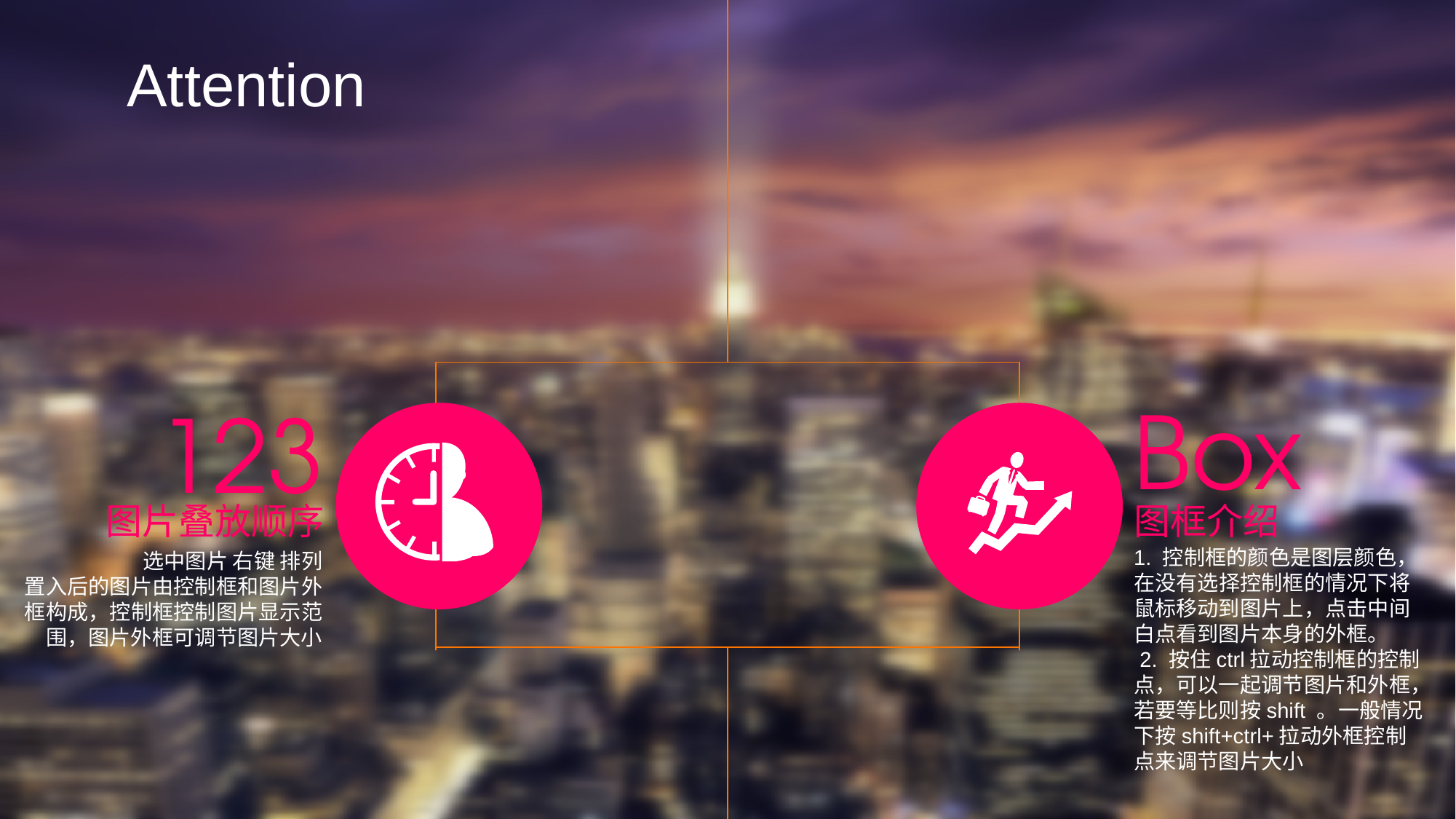

Attention
Box
123

图片叠放顺序
图框介绍
1. 控制框的颜色是图层颜色，在没有选择控制框的情况下将鼠标移动到图片上，点击中间白点看到图片本身的外框。
 2. 按住ctrl拉动控制框的控制点，可以一起调节图片和外框，若要等比则按shift 。一般情况下按shift+ctrl+拉动外框控制点来调节图片大小
选中图片 右键 排列
置入后的图片由控制框和图片外框构成，控制框控制图片显示范围，图片外框可调节图片大小